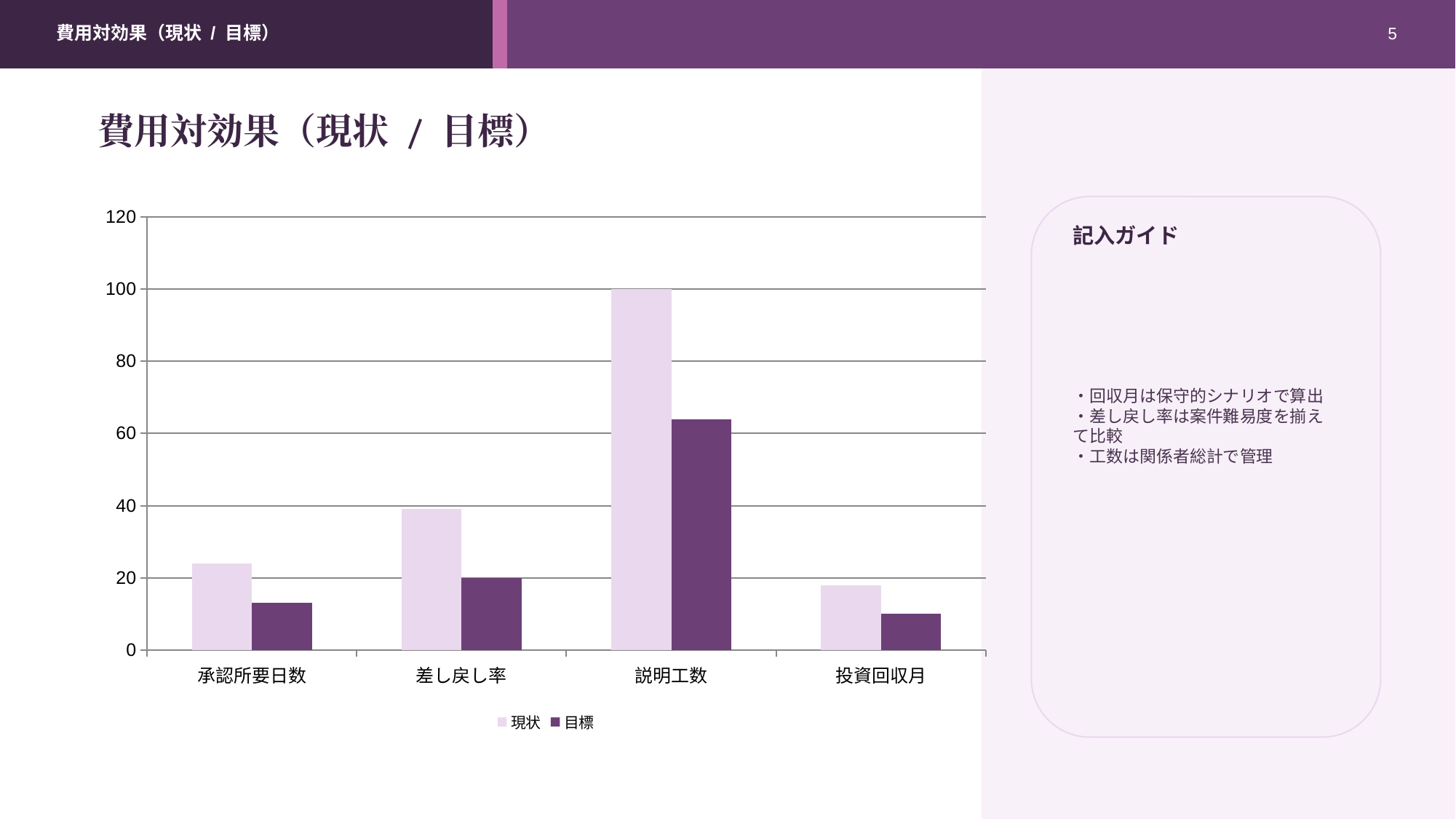

費用対効果（現状 / 目標）
5

費用対効果（現状 / 目標）

### Chart

| Category | 現状 | 目標 |
|---|---|---|
| 承認所要日数 | 24.0 | 13.0 |
| 差し戻し率 | 39.0 | 20.0 |
| 説明工数 | 100.0 | 64.0 |
| 投資回収月 | 18.0 | 10.0 |
記入ガイド
・回収月は保守的シナリオで算出
・差し戻し率は案件難易度を揃えて比較
・工数は関係者総計で管理